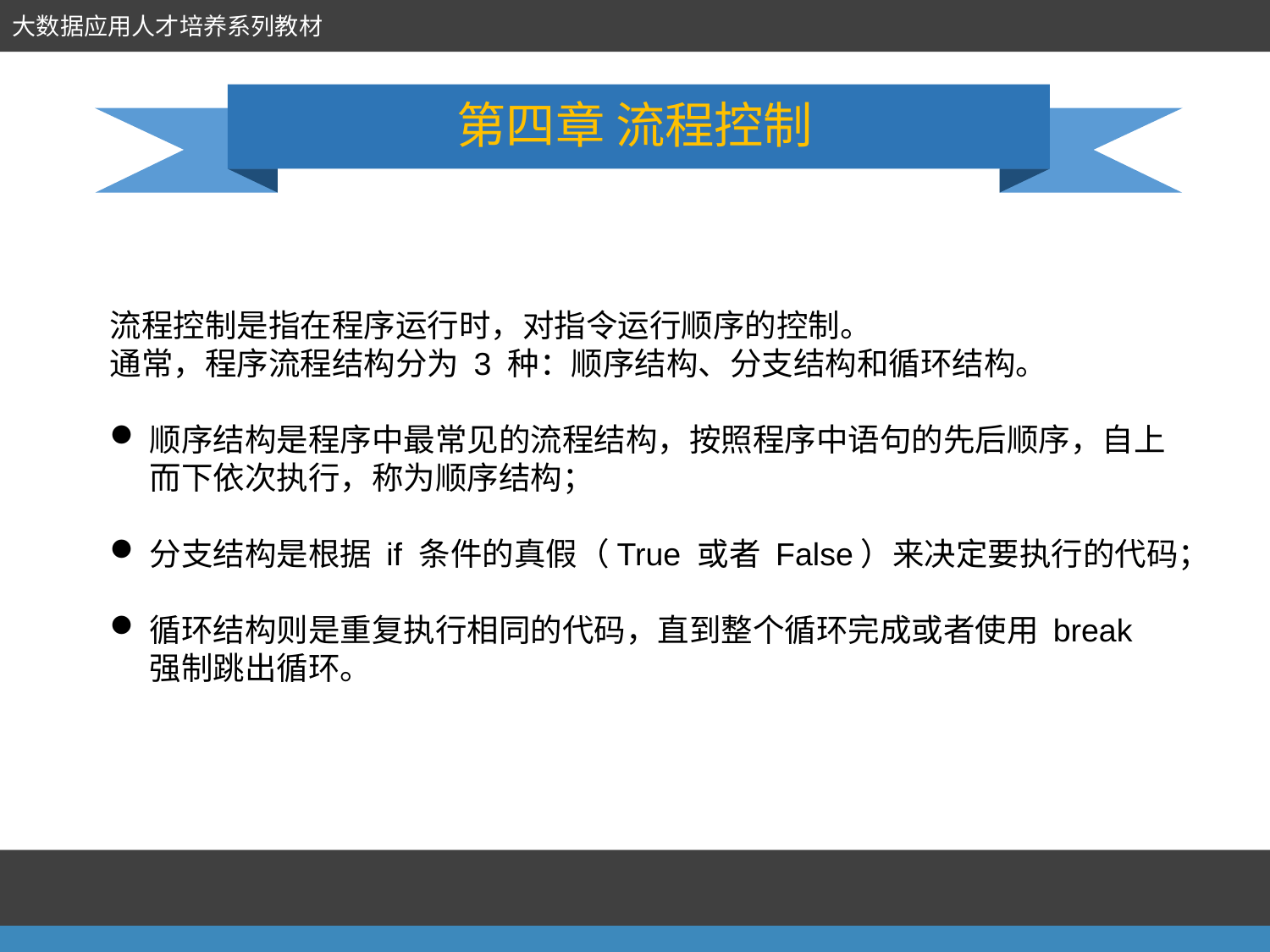

第四章 流程控制
流程控制是指在程序运行时，对指令运行顺序的控制。
通常，程序流程结构分为 3 种：顺序结构、分支结构和循环结构。

顺序结构是程序中最常见的流程结构，按照程序中语句的先后顺序，自上而下依次执行，称为顺序结构；

分支结构是根据 if 条件的真假（True 或者 False）来决定要执行的代码；

循环结构则是重复执行相同的代码，直到整个循环完成或者使用 break 强制跳出循环。